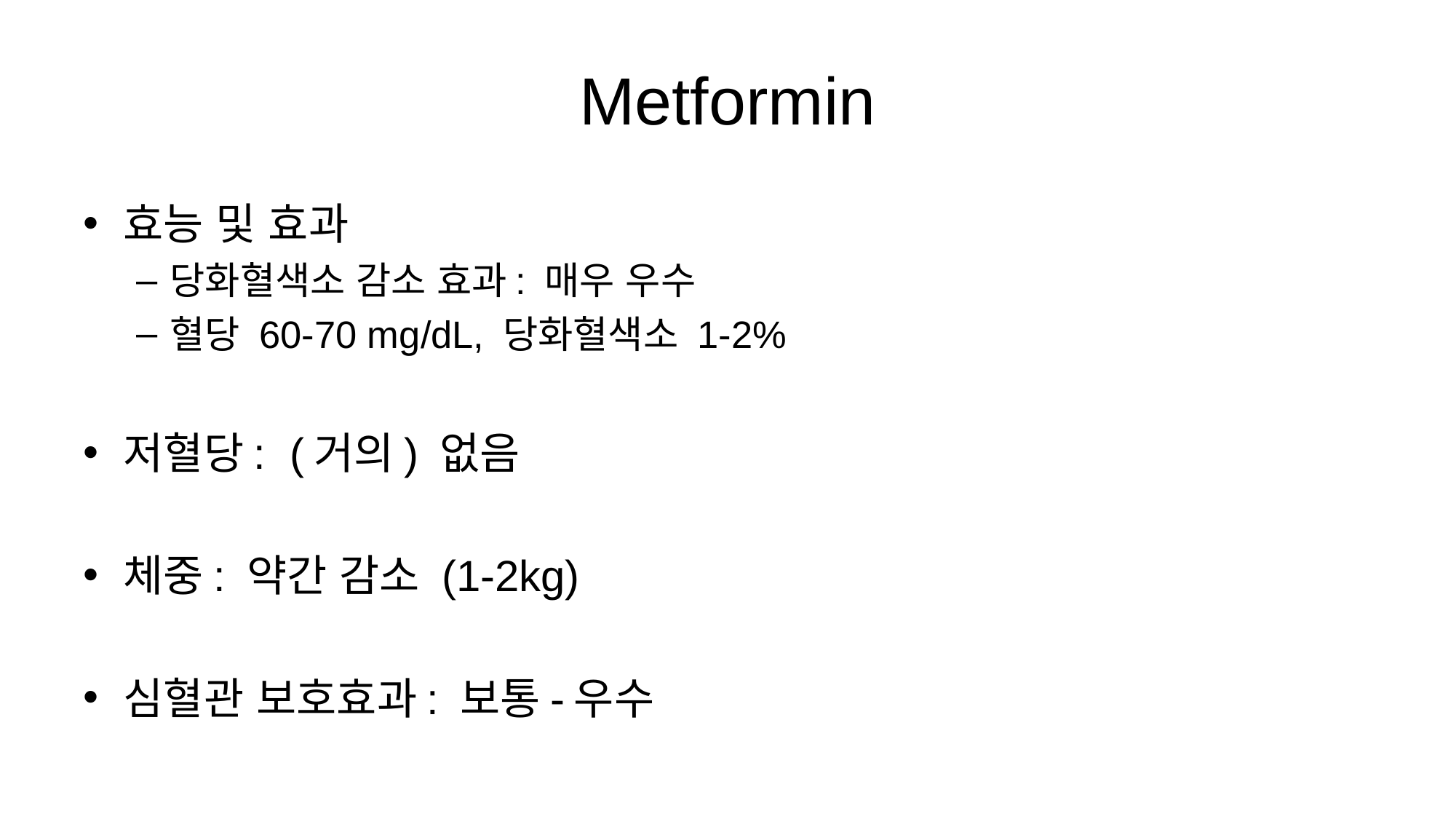

# Metformin
효능 및 효과
당화혈색소 감소 효과: 매우 우수
혈당 60-70 mg/dL, 당화혈색소 1-2%

저혈당:  (거의) 없음

체중: 약간 감소 (1-2kg)

심혈관 보호효과: 보통-우수